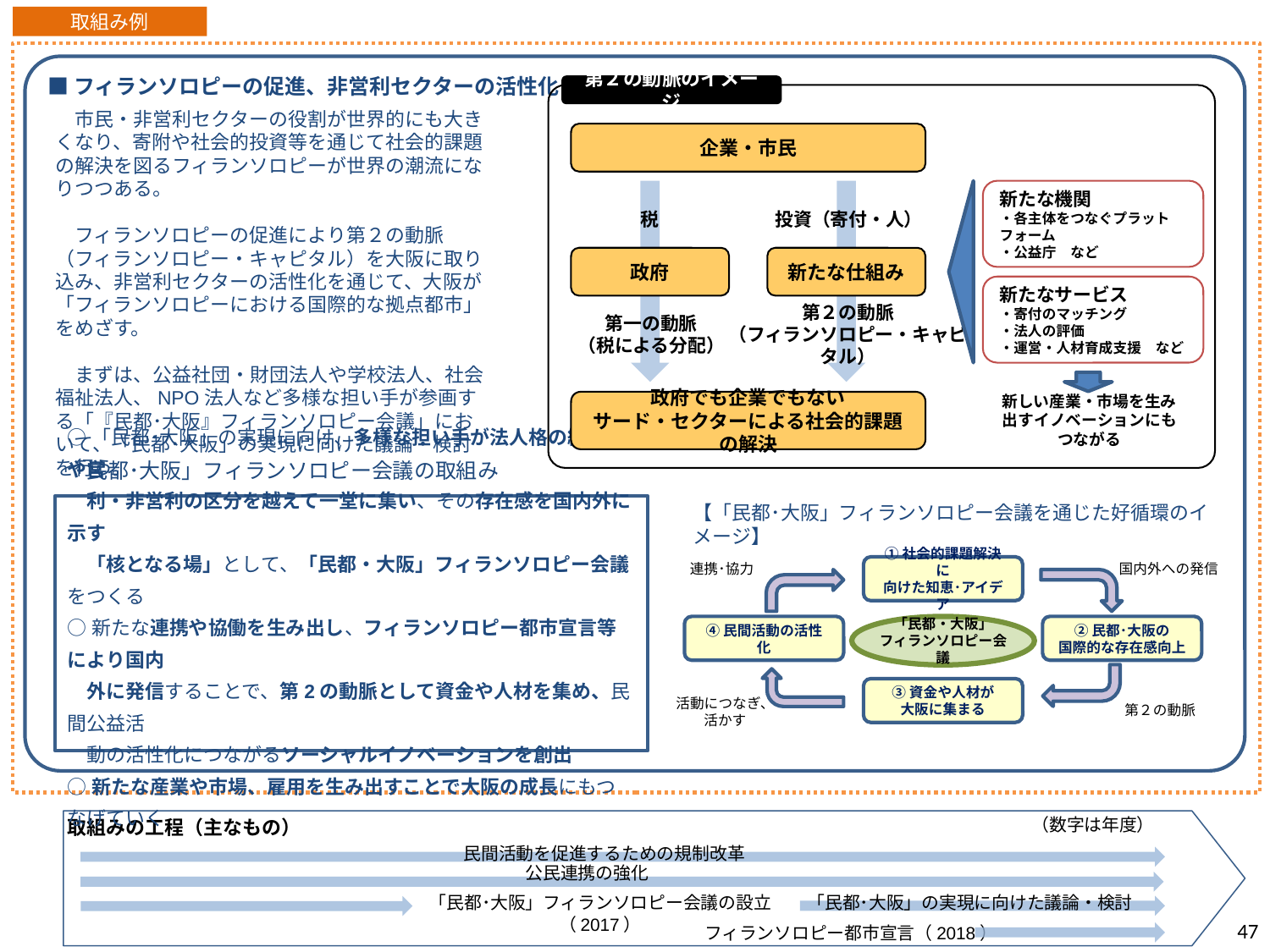

取組み例

■フィランソロピーの促進、非営利セクターの活性化

第２の動脈のイメージ

企業・市民

新たな機関
・各主体をつなぐプラットフォーム
・公益庁　など
税
投資（寄付・人）
政府
新たな仕組み

新たなサービス
・寄付のマッチング
・法人の評価
・運営・人材育成支援　など
第一の動脈
（税による分配）
第２の動脈
（フィランソロピー・キャピタル）

政府でも企業でもない
サード・セクターによる社会的課題の解決
新しい産業・市場を生み出すイノベーションにもつながる

　市民・非営利セクターの役割が世界的にも大きくなり、寄附や社会的投資等を通じて社会的課題の解決を図るフィランソロピーが世界の潮流になりつつある。

　フィランソロピーの促進により第２の動脈（フィランソロピー・キャピタル）を大阪に取り込み、非営利セクターの活性化を通じて、大阪が「フィランソロピーにおける国際的な拠点都市」をめざす。

　まずは、公益社団・財団法人や学校法人、社会福祉法人、NPO法人など多様な担い手が参画する「『民都･大阪』フィランソロピー会議」において、「民都･大阪」の実現に向けた議論・検討を行う。

「民都･大阪」フィランソロピー会議の取組み
【「民都･大阪」フィランソロピー会議を通じた好循環のイメージ】

○「民都･大阪」の実現に向け、多様な担い手が法人格の縦割りや営
　利・非営利の区分を越えて一堂に集い、その存在感を国内外に示す
　「核となる場」として、「民都・大阪」フィランソロピー会議をつくる
○新たな連携や協働を生み出し、フィランソロピー都市宣言等により国内
　外に発信することで、第2の動脈として資金や人材を集め、民間公益活
　動の活性化につながるソーシャルイノベーションを創出
○新たな産業や市場、雇用を生み出すことで大阪の成長にもつなげていく

連携･協力
国内外への発信
①社会的課題解決に
向けた知恵･アイデア

④民間活動の活性化
「民都・大阪」
フィランソロピー会議
②民都･大阪の
国際的な存在感向上

③資金や人材が
大阪に集まる
活動につなぎ、
活かす
第２の動脈
（数字は年度）
取組みの工程（主なもの）

民間活動を促進するための規制改革

公民連携の強化

「民都･大阪」フィランソロピー会議の設立（2017）
「民都･大阪」の実現に向けた議論・検討

47
フィランソロピー都市宣言（2018）